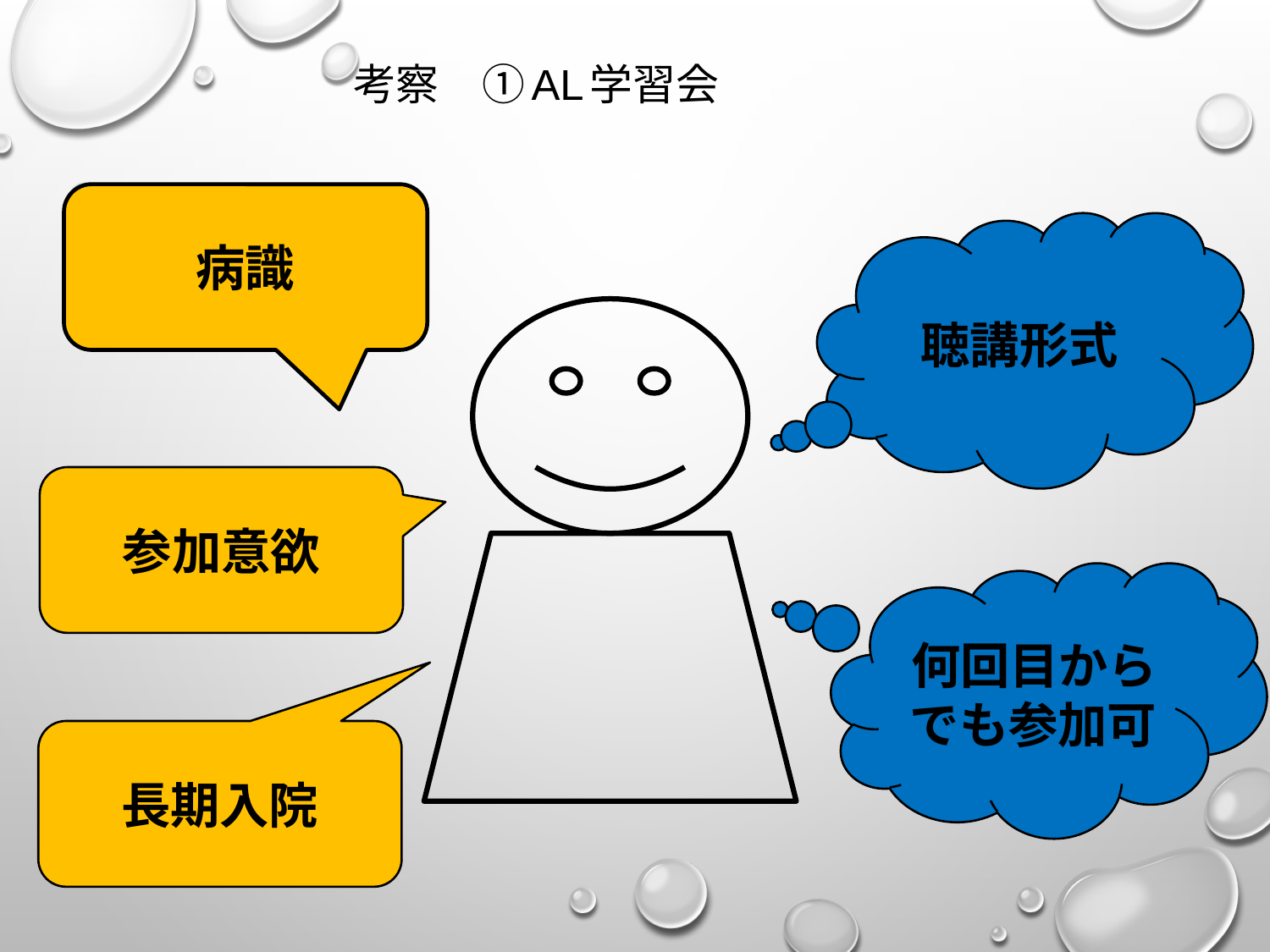

# 考察　①AL学習会
病識
聴講形式

参加意欲
何回目からでも参加可
長期入院